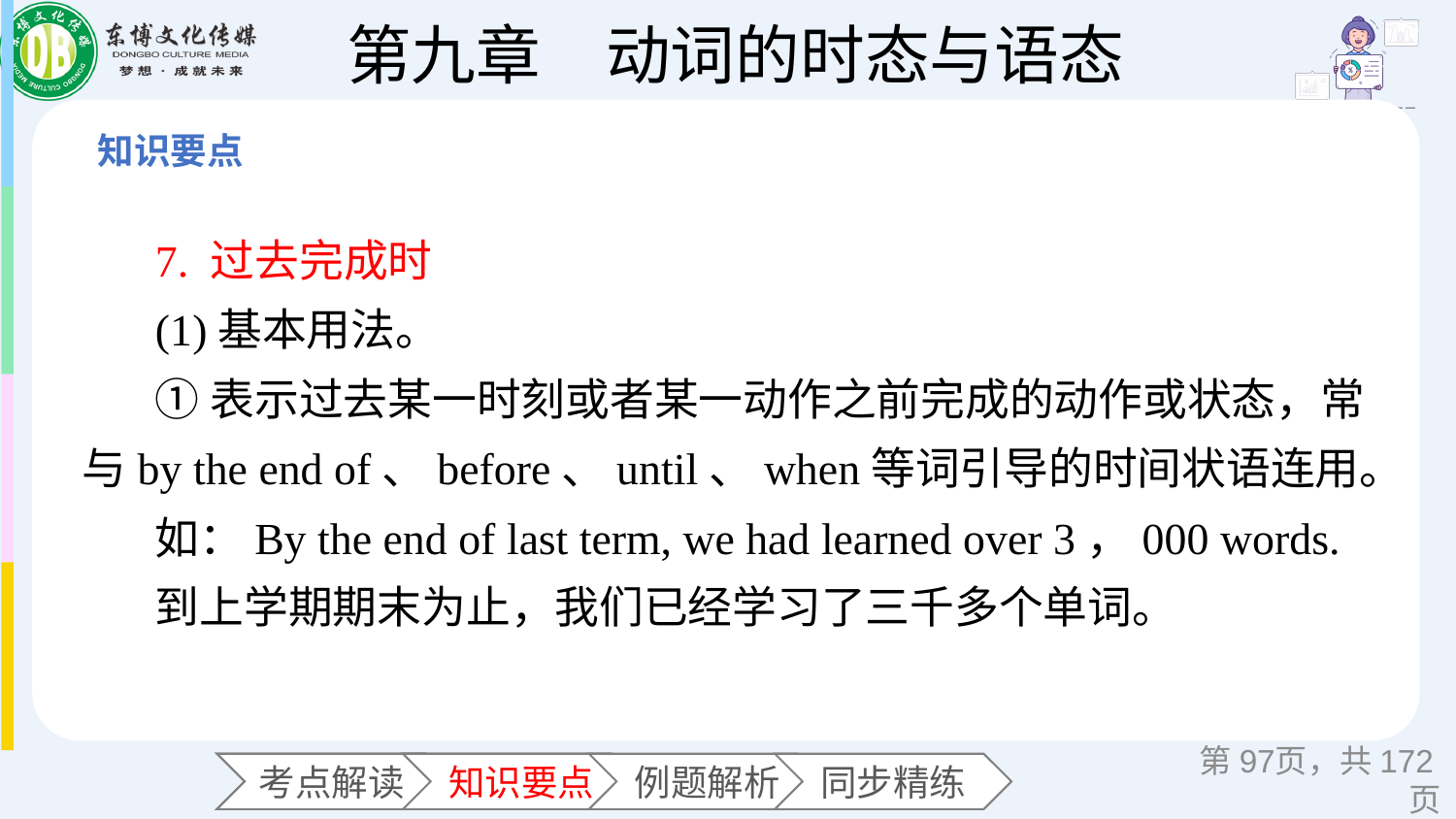

7. 过去完成时
(1)基本用法。
①表示过去某一时刻或者某一动作之前完成的动作或状态，常与by the end of、before、until、when等词引导的时间状语连用。
如：By the end of last term, we had learned over 3，000 words.
到上学期期末为止，我们已经学习了三千多个单词。
第97页，共172页